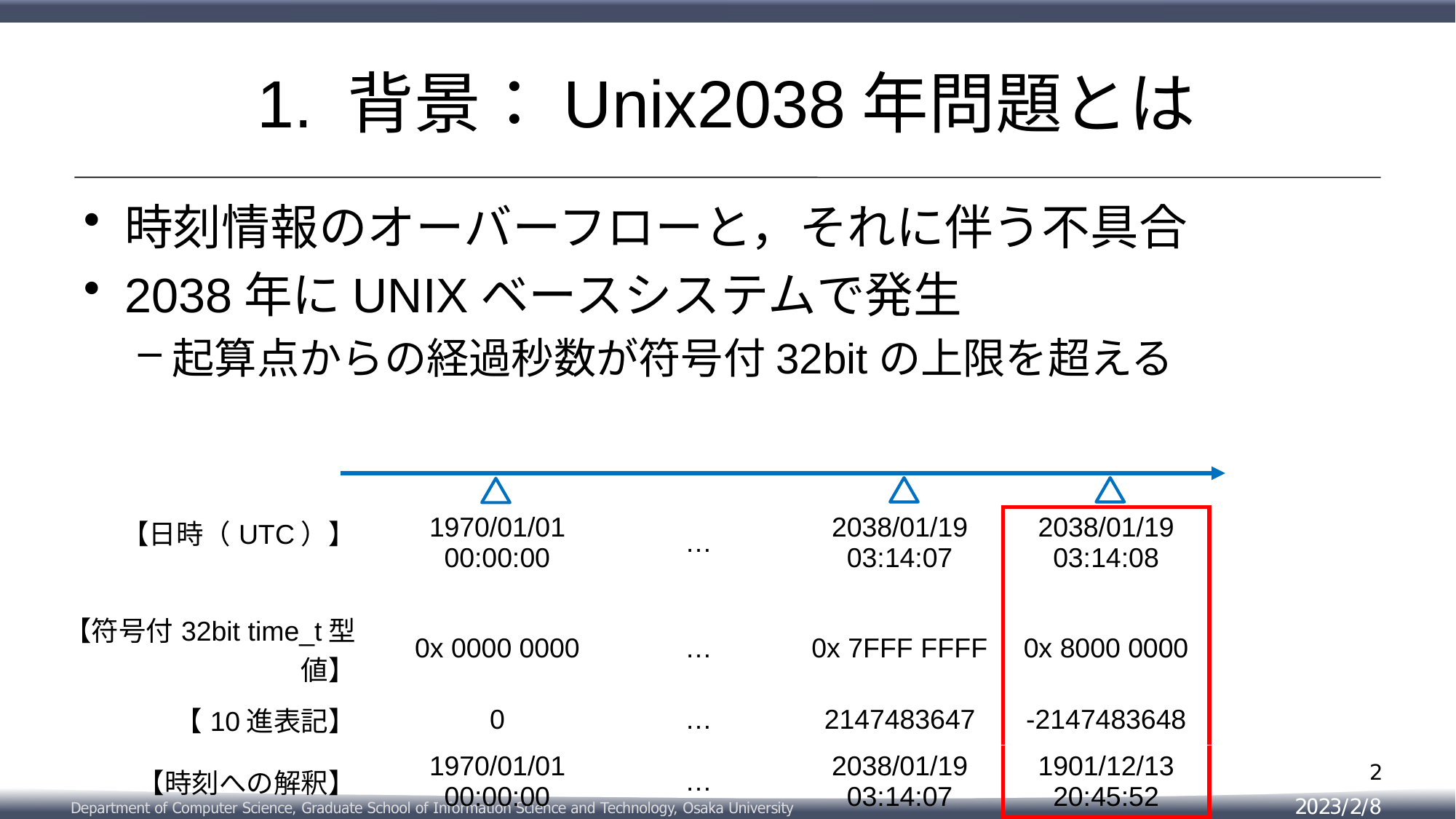

# 1. 背景：Unix2038年問題とは
時刻情報のオーバーフローと，それに伴う不具合
2038年にUNIXベースシステムで発生
起算点からの経過秒数が符号付32bitの上限を超える

| 【日時（UTC）】 | 1970/01/01 00:00:00 | … | 2038/01/19 03:14:07 | 2038/01/19 03:14:08 |
| --- | --- | --- | --- | --- |
|  |  |  |  |  |
| 【符号付32bit time\_t型値】 | 0x 0000 0000 | … | 0x 7FFF FFFF | 0x 8000 0000 |
| 【10進表記】 | 0 | … | 2147483647 | -2147483648 |
| 【時刻への解釈】 | 1970/01/01 00:00:00 | … | 2038/01/19 03:14:07 | 1901/12/13 20:45:52 |
2
2023/2/8